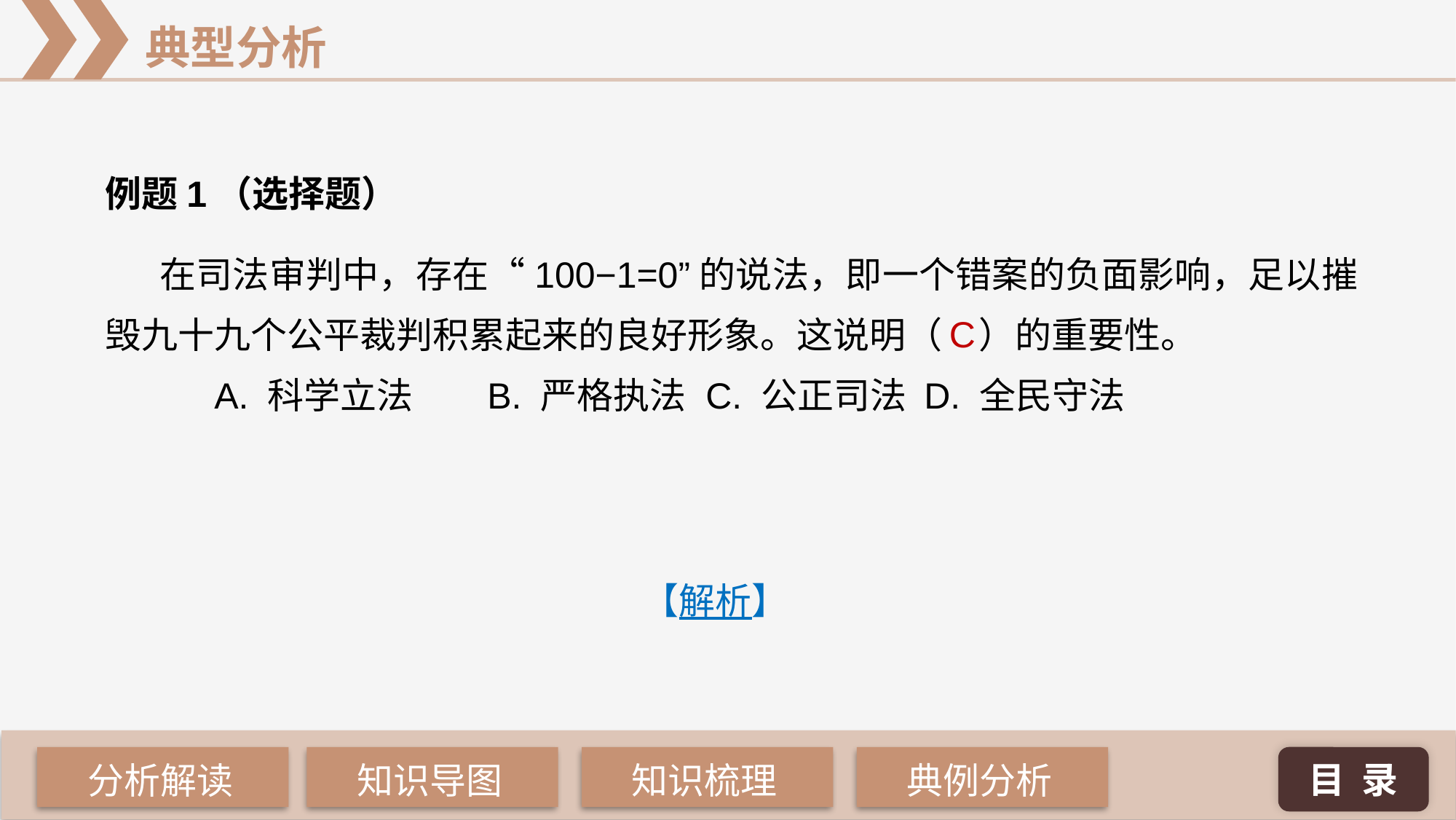

例题1（选择题）
在司法审判中，存在“100−1=0”的说法，即一个错案的负面影响，足以摧毁九十九个公平裁判积累起来的良好形象。这说明（ 	）的重要性。
A. 科学立法 	B. 严格执法 	C. 公正司法 	D. 全民守法
C
【解析】